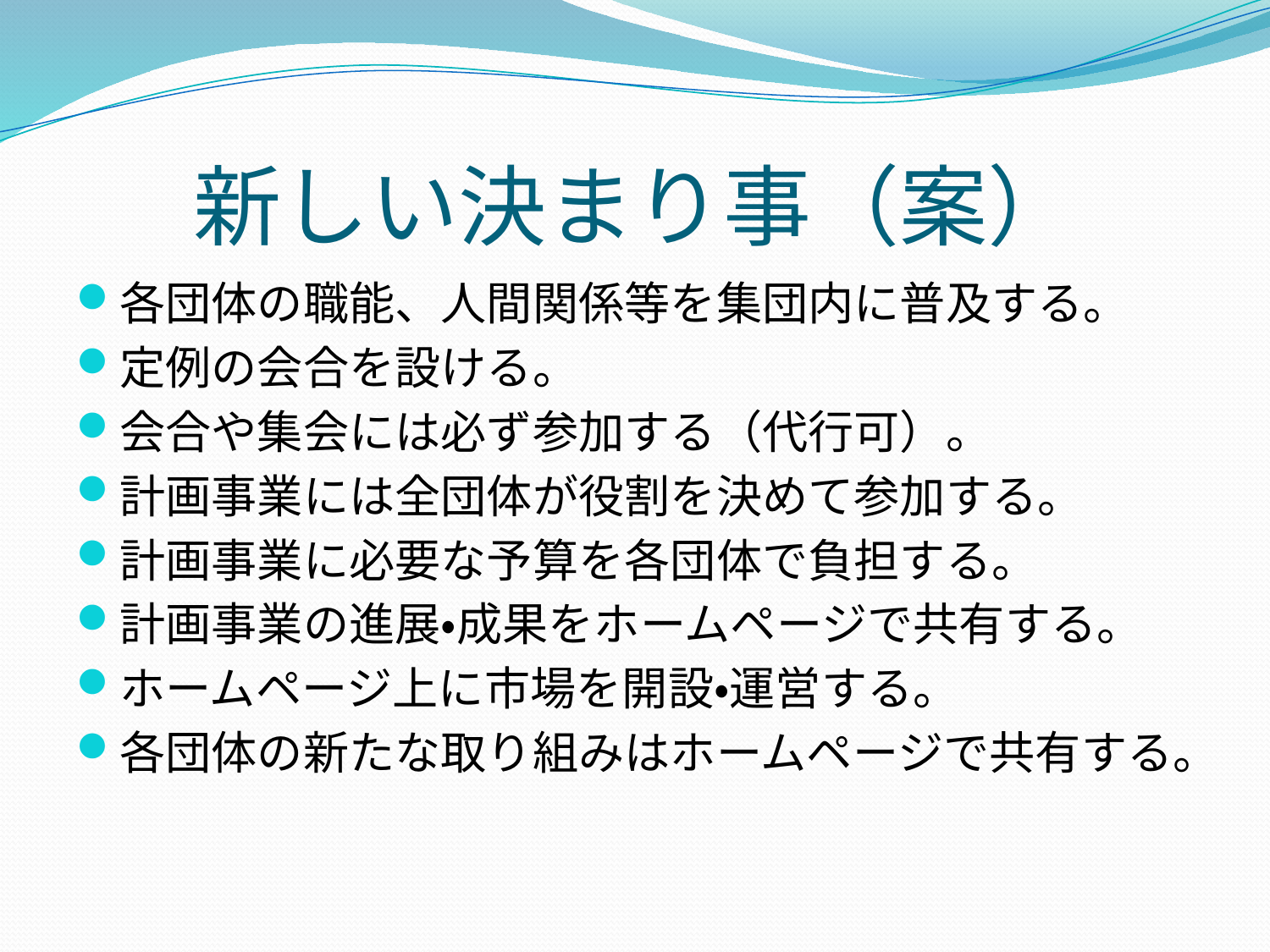

# 新しい決まり事（案）
各団体の職能、人間関係等を集団内に普及する。
定例の会合を設ける。
会合や集会には必ず参加する（代行可）。
計画事業には全団体が役割を決めて参加する。
計画事業に必要な予算を各団体で負担する。
計画事業の進展・成果をホームページで共有する。
ホームページ上に市場を開設・運営する。
各団体の新たな取り組みはホームページで共有する。